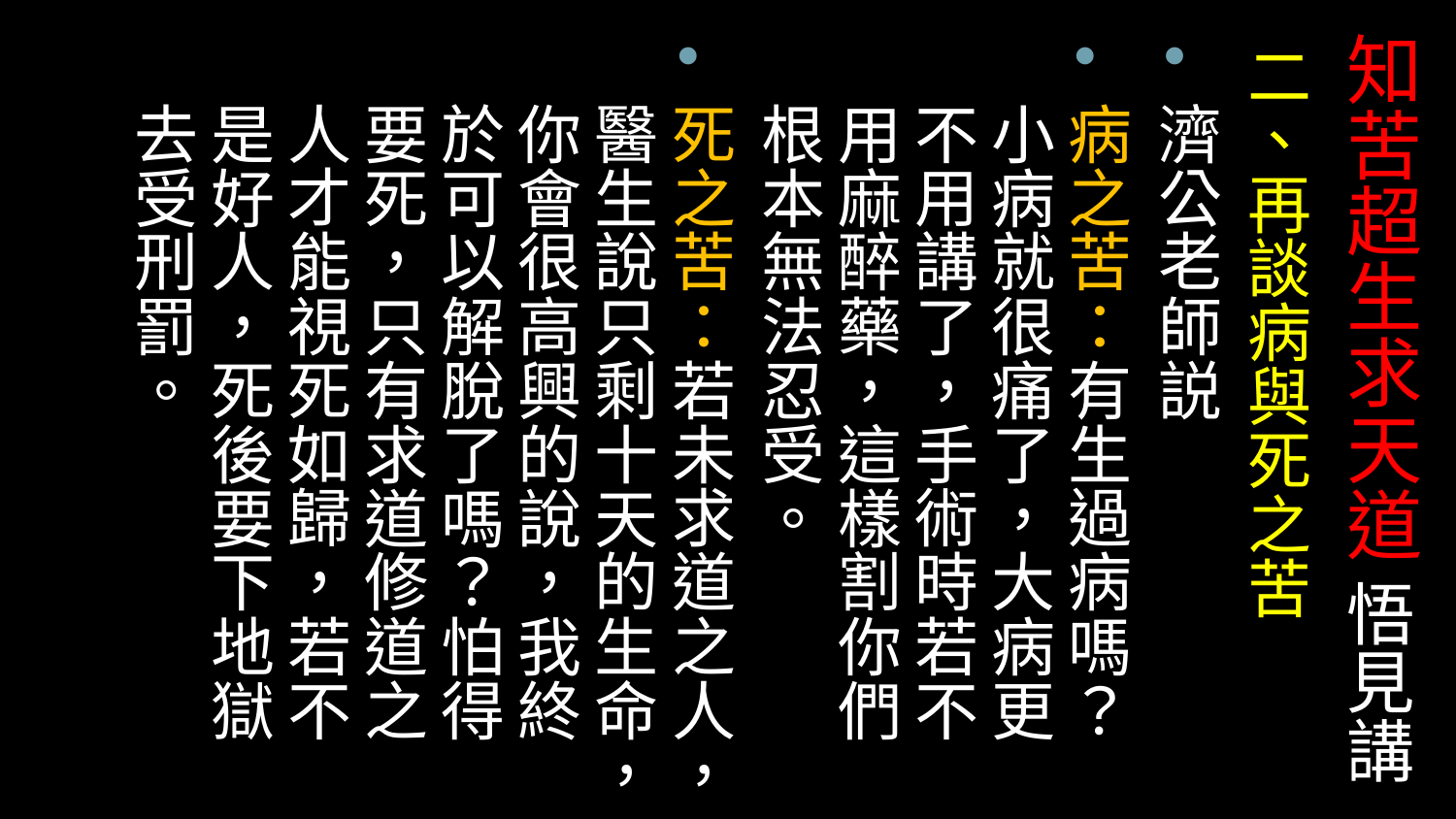

# 知苦超生求天道 悟見講
二、再談病與死之苦
濟公老師説
病之苦：有生過病嗎？小病就很痛了，大病更不用講了，手術時若不用麻醉藥，這樣割你們根本無法忍受。
死之苦：若未求道之人，醫生說只剩十天的生命，你會很高興的說，我終於可以解脫了嗎？怕得要死，只有求道修道之人才能視死如歸，若不是好人，死後要下地獄去受刑罰。